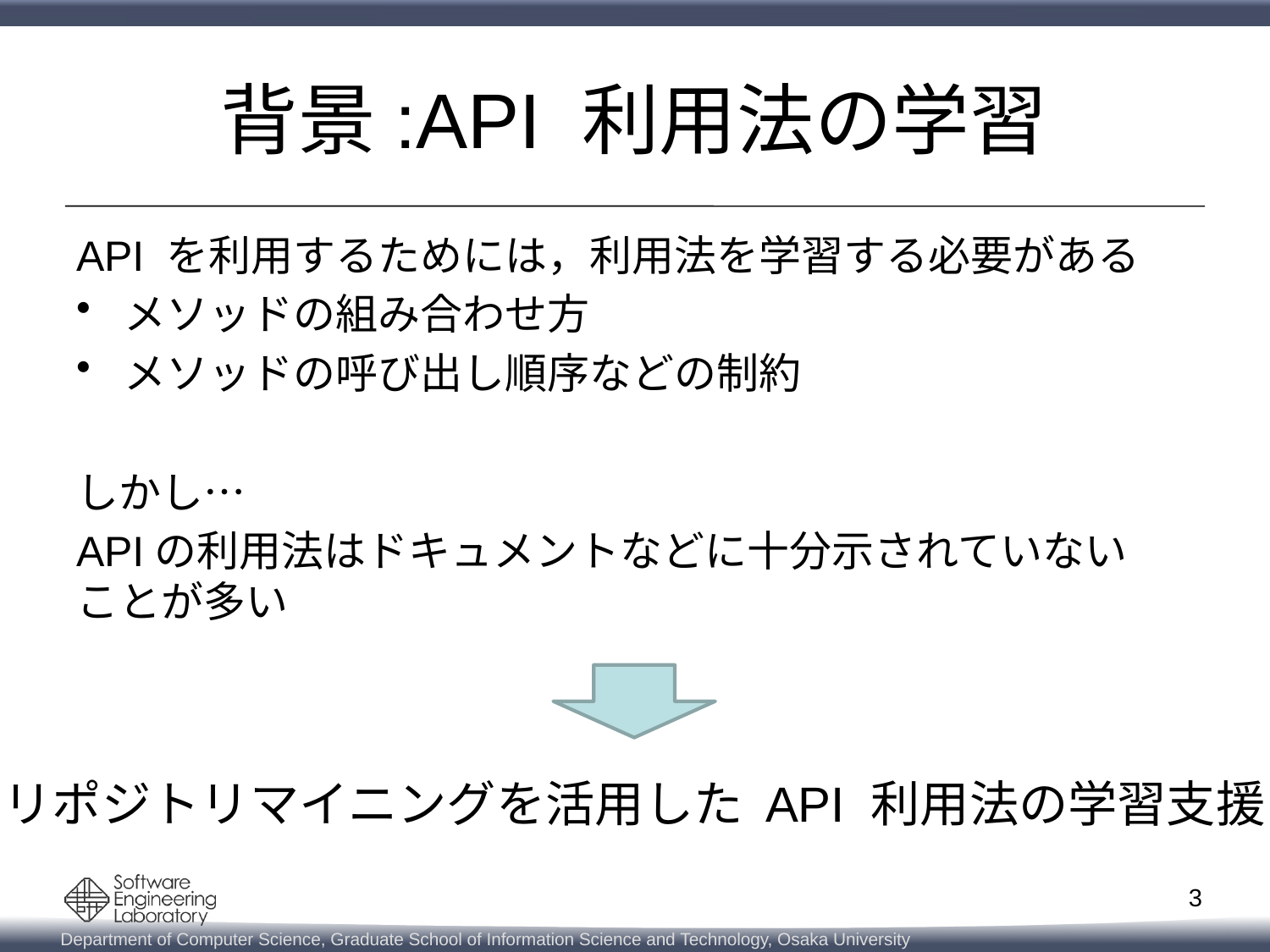

# 背景:API 利用法の学習
API を利用するためには，利用法を学習する必要がある
メソッドの組み合わせ方
メソッドの呼び出し順序などの制約

しかし…
APIの利用法はドキュメントなどに十分示されていない
ことが多い

リポジトリマイニングを活用した API 利用法の学習支援
3